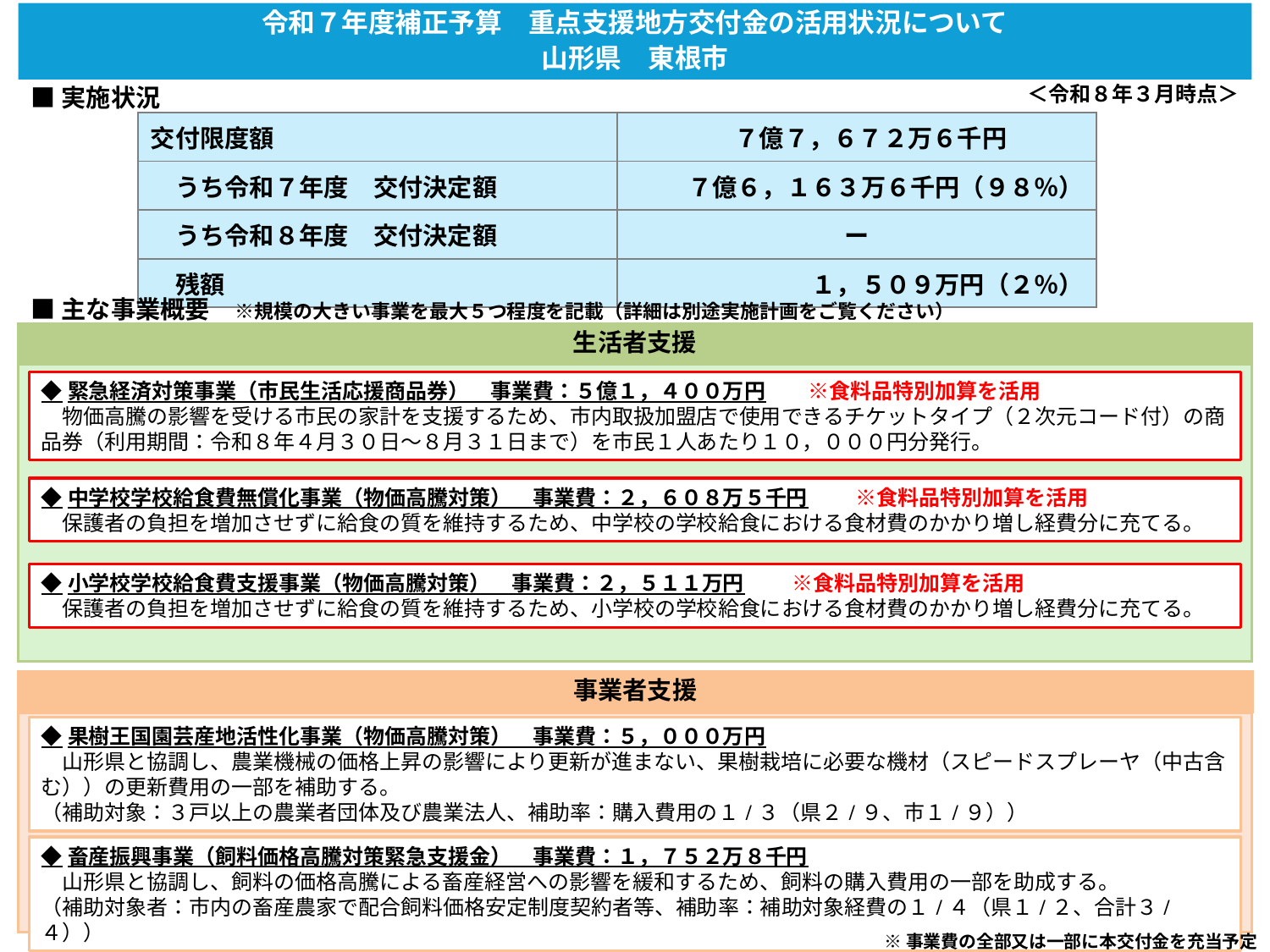

令和７年度補正予算　重点支援地方交付金の活用状況について
山形県　東根市
＜令和８年３月時点＞
■実施状況
| 交付限度額 | ７億７，６７２万６千円 |
| --- | --- |
| うち令和７年度　交付決定額 | ７億６，１６３万６千円（９８％） |
| うち令和８年度　交付決定額 | ー |
| 残額 | １，５０９万円（２％） |
■主な事業概要　※規模の大きい事業を最大５つ程度を記載（詳細は別途実施計画をご覧ください）
生活者支援

◆緊急経済対策事業（市民生活応援商品券）　事業費：５億１，４００万円　　※食料品特別加算を活用
　物価高騰の影響を受ける市民の家計を支援するため、市内取扱加盟店で使用できるチケットタイプ（２次元コード付）の商品券（利用期間：令和８年４月３０日～８月３１日まで）を市民１人あたり１０，０００円分発行。
◆中学校学校給食費無償化事業（物価高騰対策）　事業費：２，６０８万５千円　　 ※食料品特別加算を活用
　保護者の負担を増加させずに給食の質を維持するため、中学校の学校給食における食材費のかかり増し経費分に充てる。
◆小学校学校給食費支援事業（物価高騰対策）　事業費：２，５１１万円　　 ※食料品特別加算を活用
　保護者の負担を増加させずに給食の質を維持するため、小学校の学校給食における食材費のかかり増し経費分に充てる。
事業者支援

◆果樹王国園芸産地活性化事業（物価高騰対策）　事業費：５，０００万円
　山形県と協調し、農業機械の価格上昇の影響により更新が進まない、果樹栽培に必要な機材（スピードスプレーヤ（中古含む））の更新費用の一部を補助する。
（補助対象：３戸以上の農業者団体及び農業法人、補助率：購入費用の１/３（県２/９、市１/９））
◆畜産振興事業（飼料価格高騰対策緊急支援金）　事業費：１，７５２万８千円
　山形県と協調し、飼料の価格高騰による畜産経営への影響を緩和するため、飼料の購入費用の一部を助成する。
（補助対象者：市内の畜産農家で配合飼料価格安定制度契約者等、補助率：補助対象経費の１/４（県１/２、合計３/４））
※事業費の全部又は一部に本交付金を充当予定